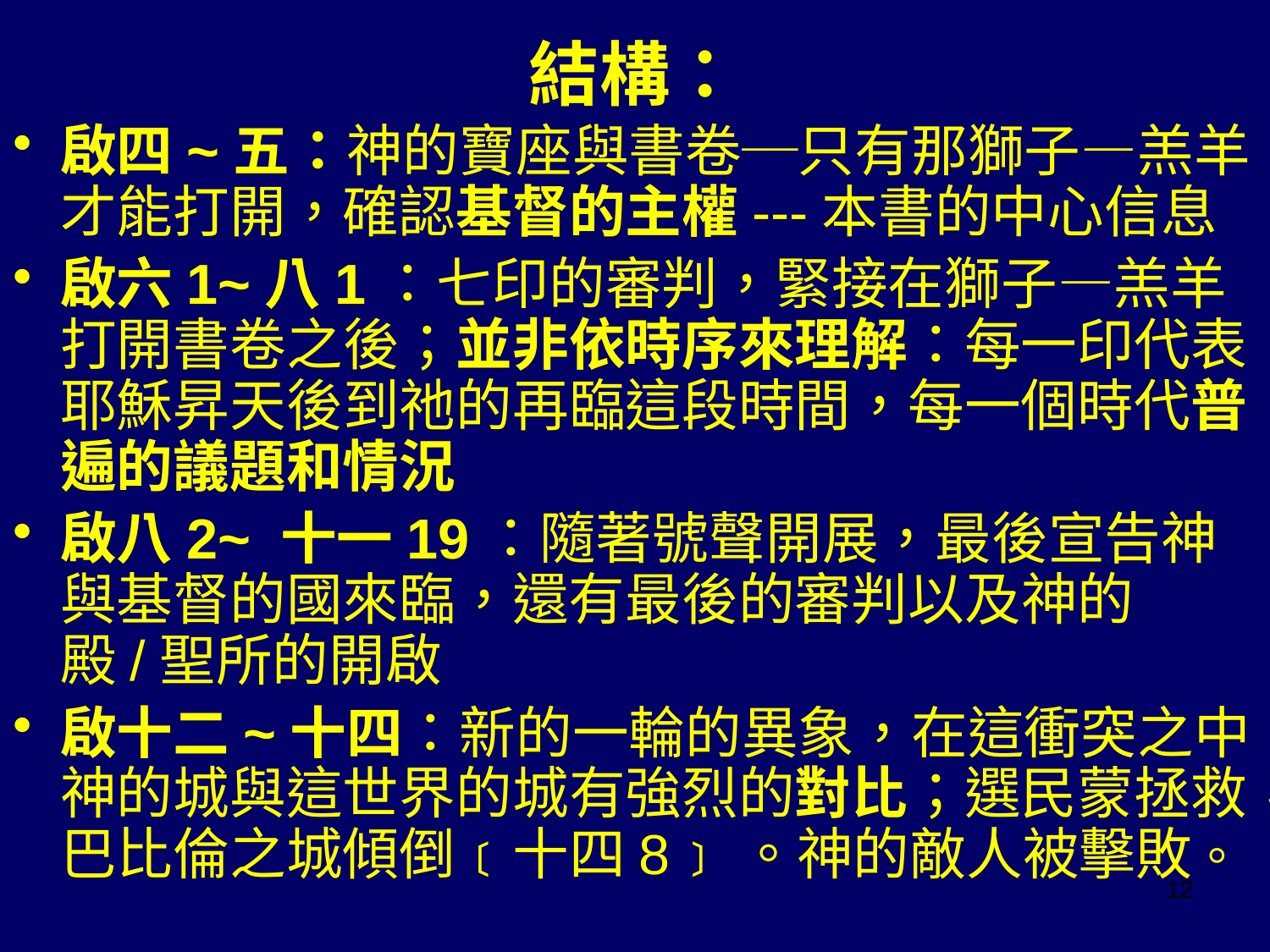

# 結構：
啟四~五：神的寶座與書卷─只有那獅子—羔羊才能打開，確認基督的主權---本書的中心信息
啟六1~八1：七印的審判，緊接在獅子—羔羊打開書卷之後；並非依時序來理解：每一印代表耶穌昇天後到祂的再臨這段時間，每一個時代普遍的議題和情況
啟八2~ 十一19：隨著號聲開展，最後宣告神與基督的國來臨，還有最後的審判以及神的殿/聖所的開啟
啟十二~十四：新的一輪的異象，在這衝突之中，神的城與這世界的城有強烈的對比；選民蒙拯救，巴比倫之城傾倒﹝十四8﹞。神的敵人被擊敗。
12